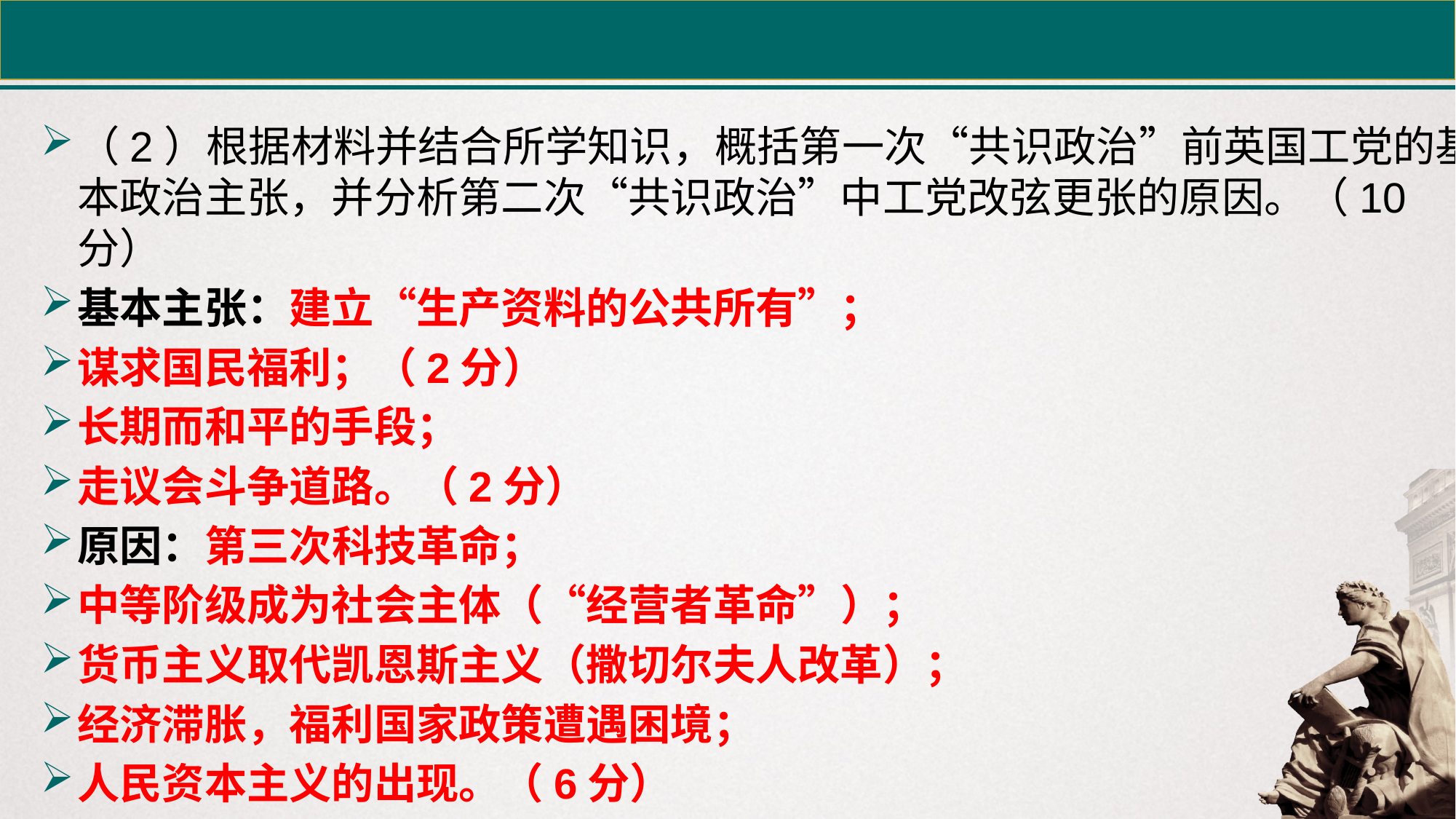

（2）根据材料并结合所学知识，概括第一次“共识政治”前英国工党的基本政治主张，并分析第二次“共识政治”中工党改弦更张的原因。（10分）
基本主张：建立“生产资料的公共所有”；
谋求国民福利；（2分）
长期而和平的手段；
走议会斗争道路。（2分）
原因：第三次科技革命；
中等阶级成为社会主体（“经营者革命”）；
货币主义取代凯恩斯主义（撒切尔夫人改革）；
经济滞胀，福利国家政策遭遇困境；
人民资本主义的出现。（6分）